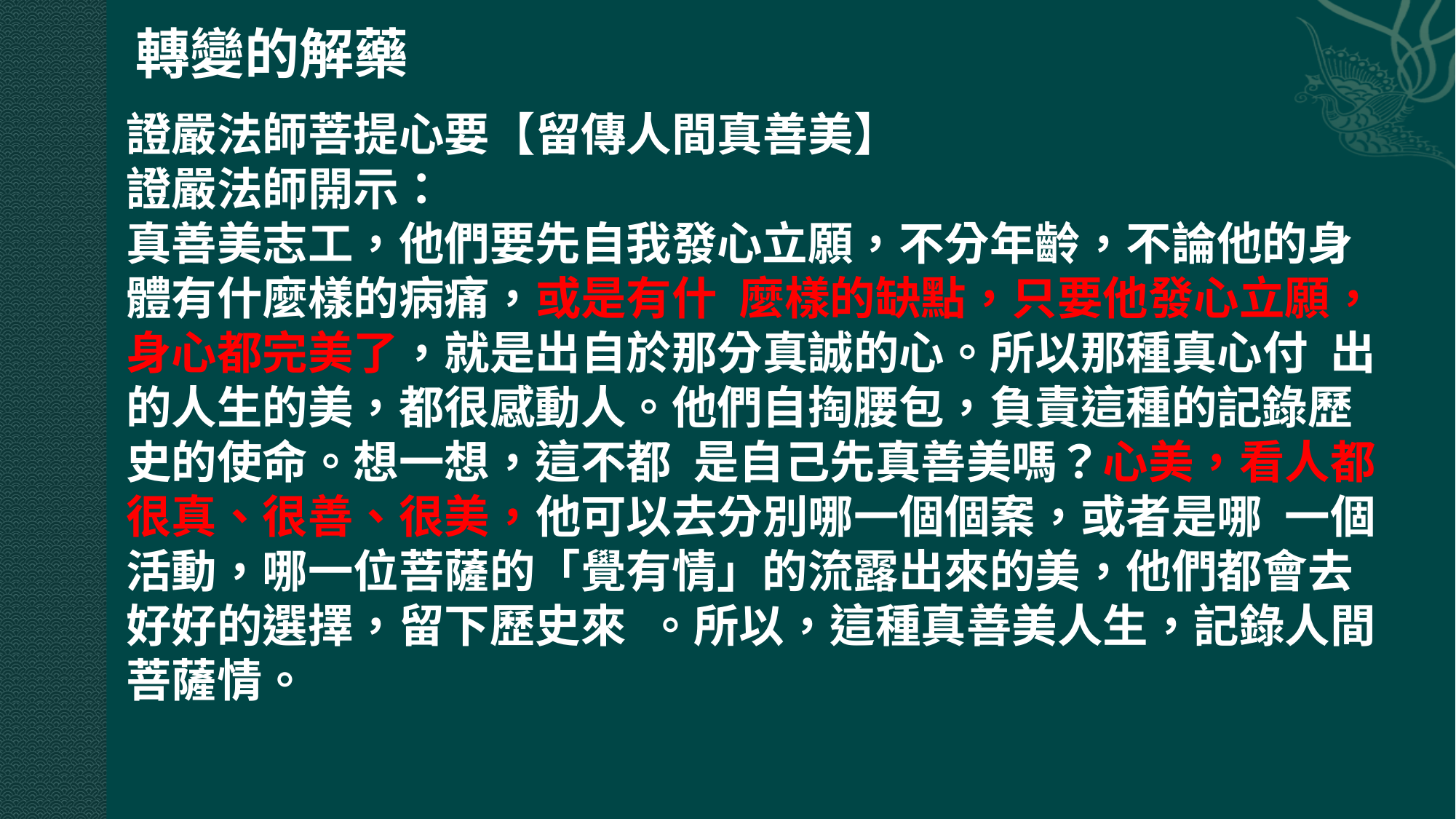

轉變的解藥
證嚴法師菩提心要【留傳人間真善美】
證嚴法師開示：
真善美志工，他們要先自我發心立願，不分年齡，不論他的身體有什麼樣的病痛，或是有什­麼樣的缺點，只要他發心立願，身心都完美了，就是出自於那分真誠的心。所以那種真心付­出的人生的美，都很感動人。他們自掏腰包，負責這種的記錄歷史的使命。想一想，這不都­是自己先真善美嗎？心美，看人都很真、很善、很美，他可以去分別哪一個個案，或者是哪­一個活動，哪一位菩薩的「覺有情」的流露出來的美，他們都會去好好的選擇，留下歷史來­。所以，這種真善美人生，記錄人間菩薩情。